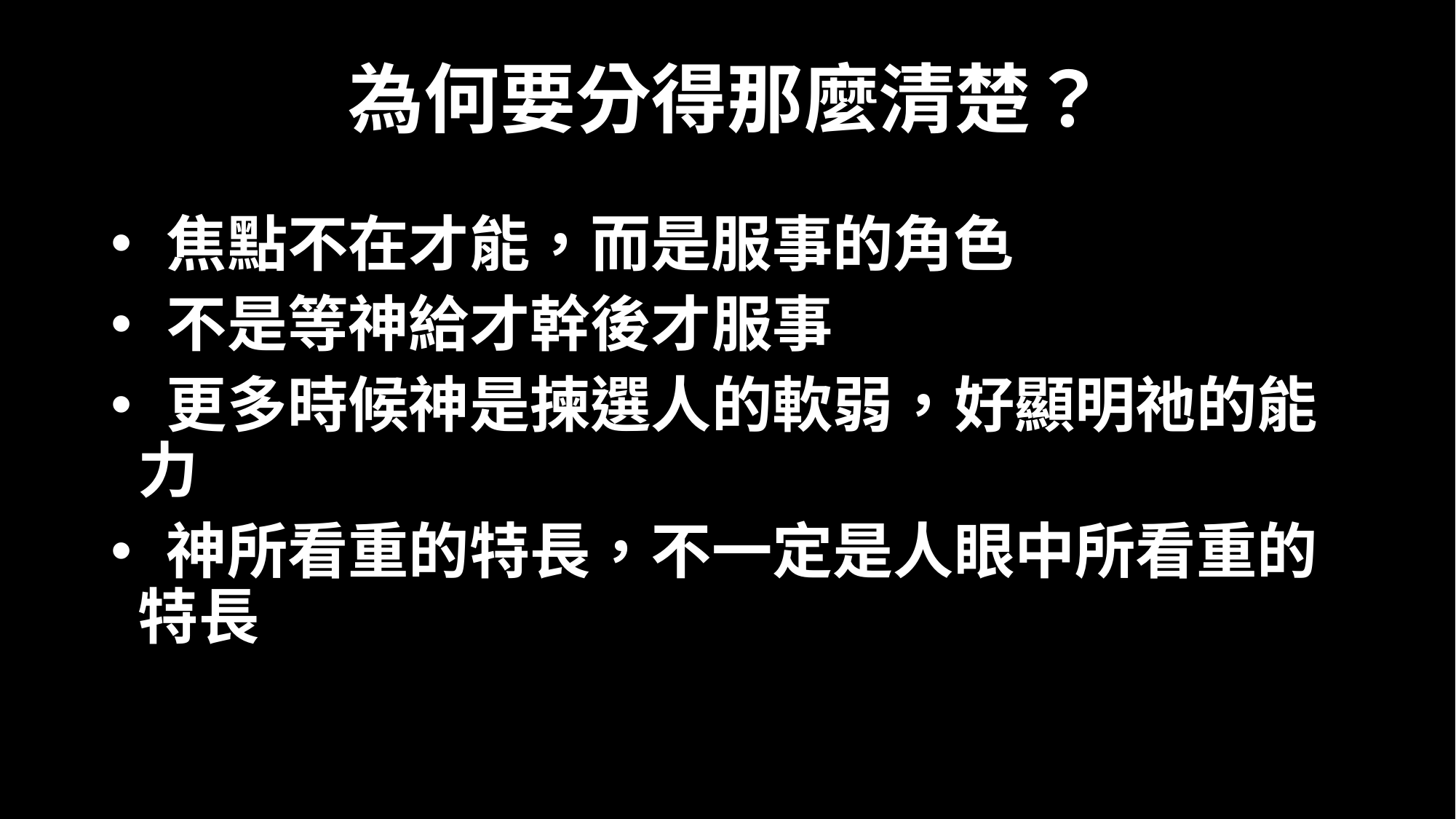

為何要分得那麼清楚？

 焦點不在才能，而是服事的角色
 不是等神給才幹後才服事
 更多時候神是揀選人的軟弱，好顯明祂的能力
 神所看重的特長，不一定是人眼中所看重的特長